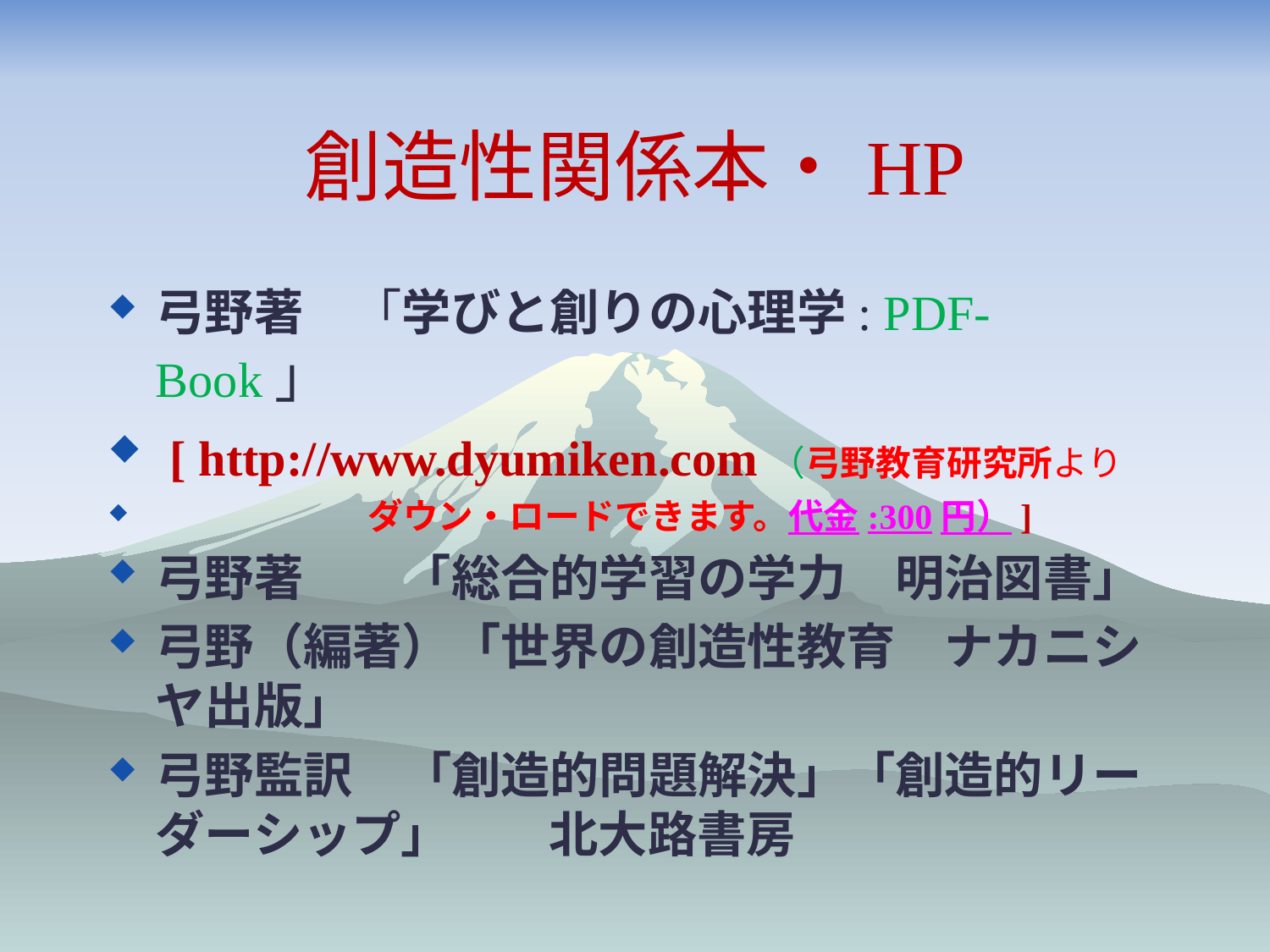

# 創造性関係本・HP
弓野著　「学びと創りの心理学: PDF-Book」
 [ http://www.dyumiken.com（弓野教育研究所より
　　　　　　ダウン・ロードできます。代金:300円）]
弓野著　　「総合的学習の学力　明治図書」
弓野（編著）「世界の創造性教育　ナカニシヤ出版」
弓野監訳　「創造的問題解決」「創造的リーダーシップ」　　北大路書房